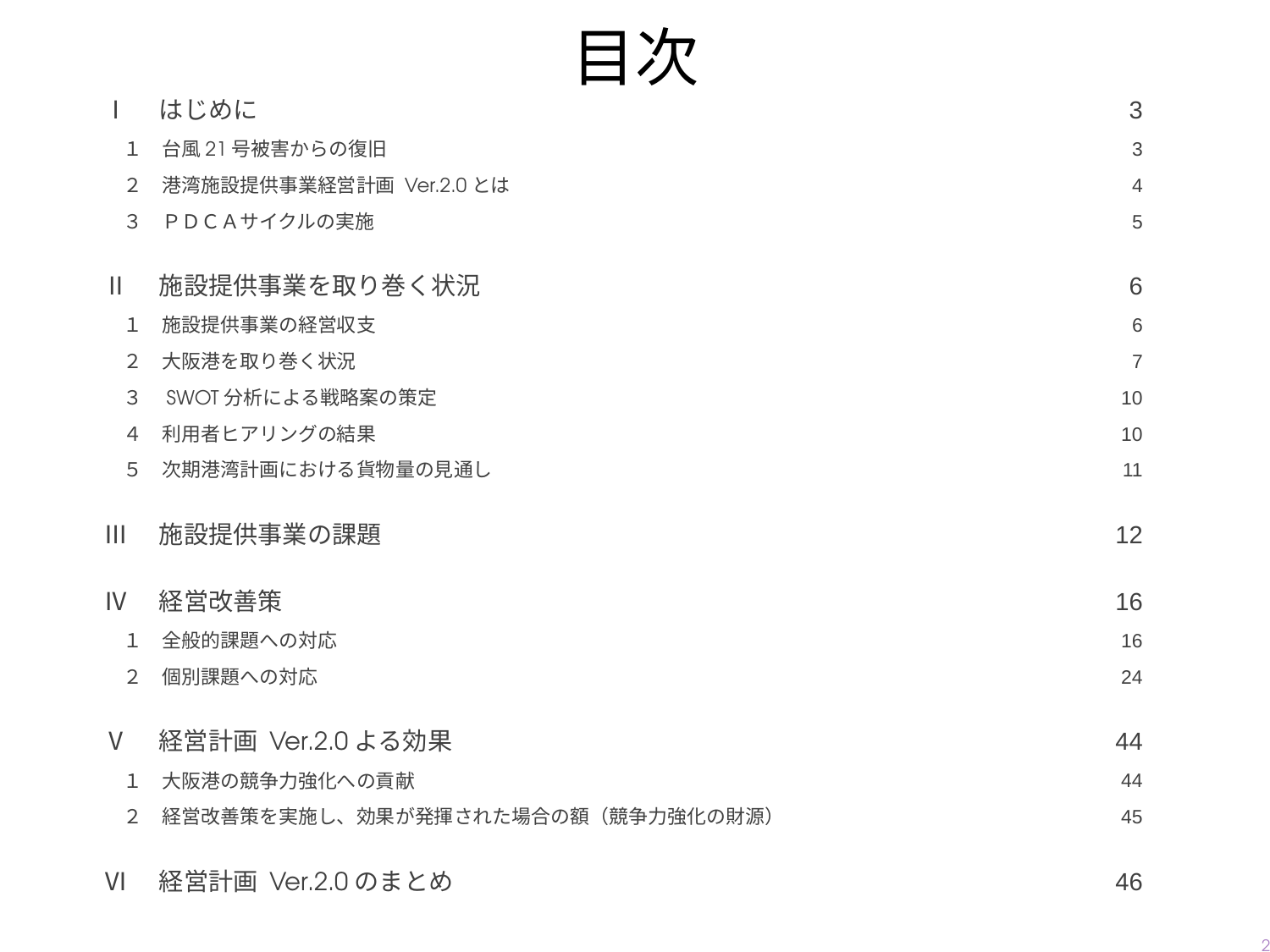

# 目次
3
　3
4
　5

6
6
7
10
10
11

12

16
　16
24

44
44
45

46
Ⅰ　はじめに
　１　台風21号被害からの復旧
　２　港湾施設提供事業経営計画 Ver.2.0とは
　３　ＰＤＣＡサイクルの実施

Ⅱ　施設提供事業を取り巻く状況
　１　施設提供事業の経営収支
　２　大阪港を取り巻く状況
　３　SWOT分析による戦略案の策定
　４　利用者ヒアリングの結果
　５　次期港湾計画における貨物量の見通し

Ⅲ　施設提供事業の課題

Ⅳ　経営改善策
　１　全般的課題への対応
　２　個別課題への対応

Ⅴ　経営計画 Ver.2.0よる効果
　１　大阪港の競争力強化への貢献
　２　経営改善策を実施し、効果が発揮された場合の額（競争力強化の財源）

Ⅵ　経営計画 Ver.2.0のまとめ
2